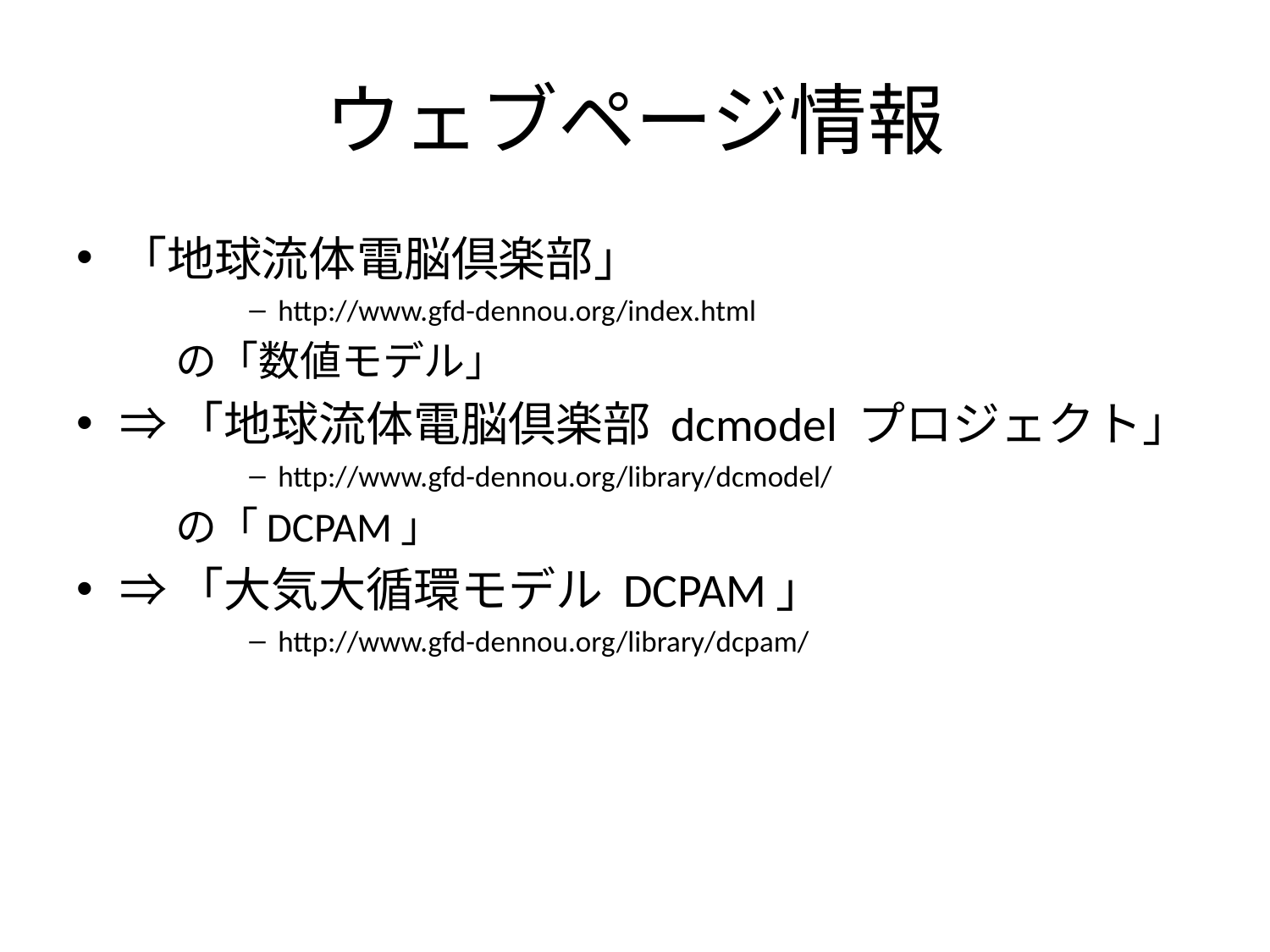

# ウェブページ情報
「地球流体電脳倶楽部」
http://www.gfd-dennou.org/index.html
　の「数値モデル」
⇒「地球流体電脳倶楽部 dcmodel プロジェクト」
http://www.gfd-dennou.org/library/dcmodel/
　の「DCPAM」
⇒「大気大循環モデル DCPAM」
http://www.gfd-dennou.org/library/dcpam/